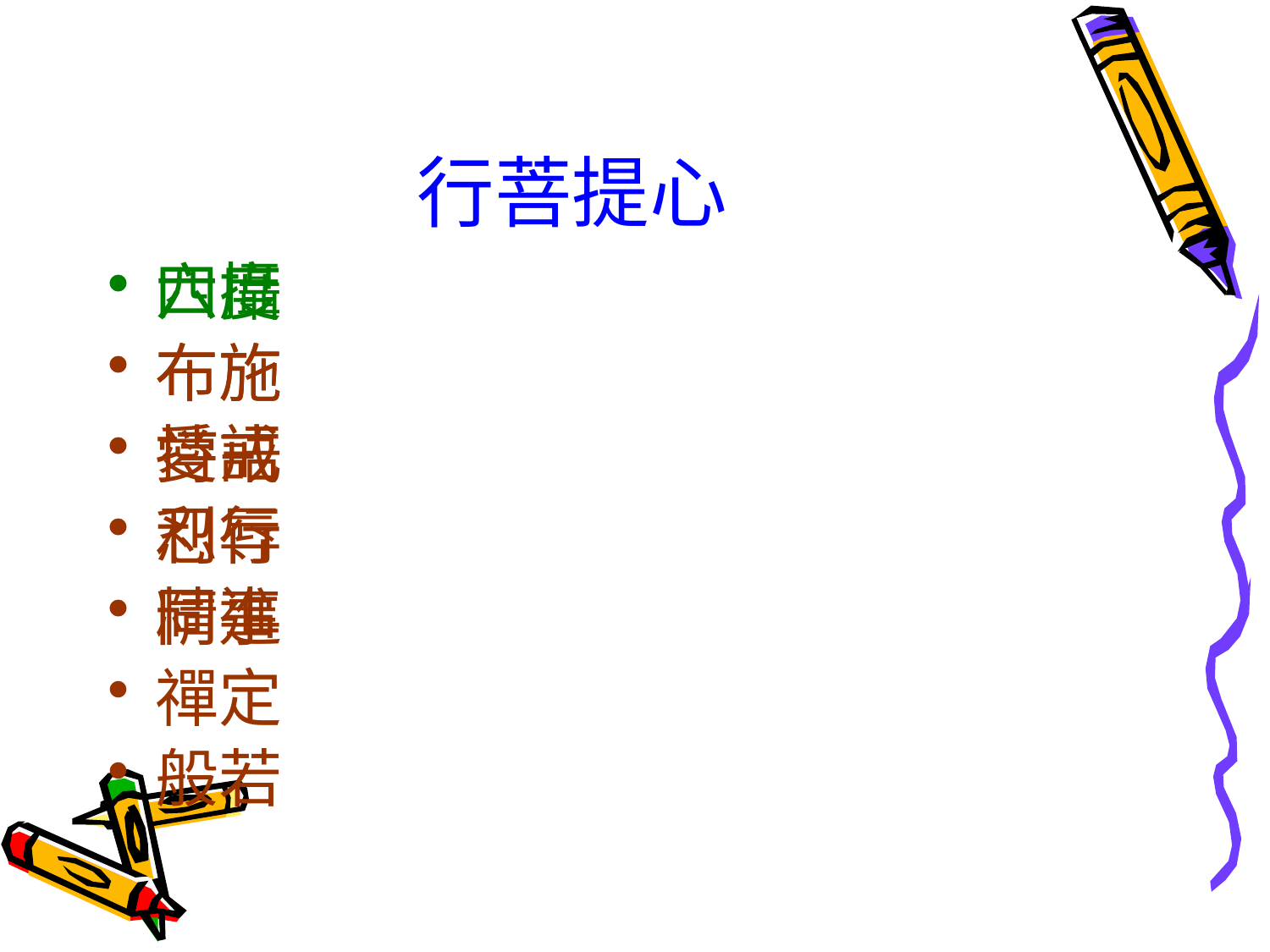

# 行菩提心
六度
布施
持戒
忍辱
精進
禪定
般若

四攝
布施
愛語
利行
同事